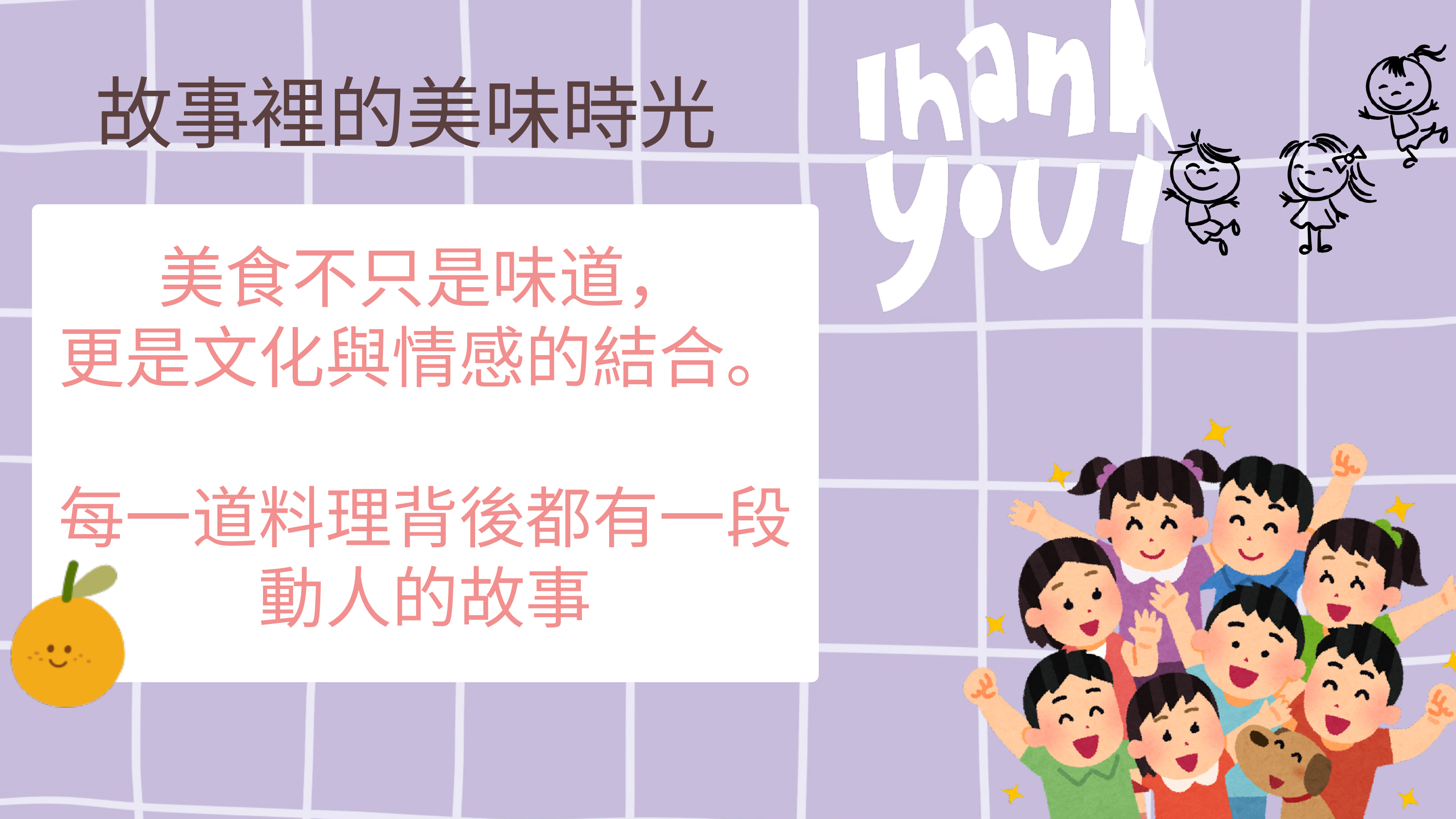

故事裡的美味時光

美食不只是味道，
更是文化與情感的結合。

每一道料理背後都有一段動人的故事